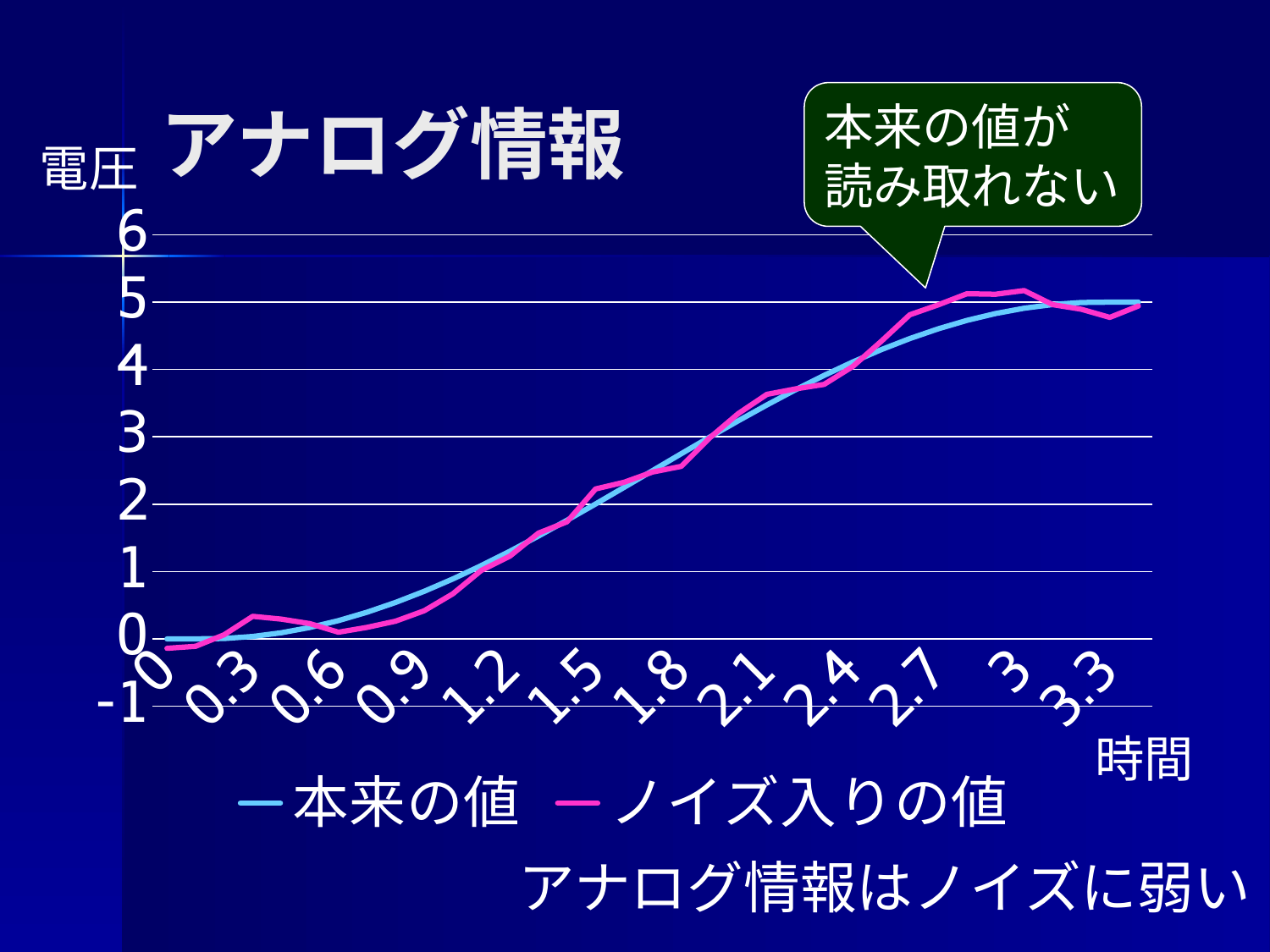

# アナログ情報
本来の値が
読み取れない
電圧

### Chart

| Category | 本来の値 | ノイズ入りの値 |
|---|---|---|
| 0 | 0.0 | -0.13905618200160275 |
| 0.1 | 0.0010659923962372808 | -0.10944062961036066 |
| 0.2 | 0.006262533489863387 | 0.0616738450665858 |
| 0.30000000000000004 | 0.03637567502884931 | 0.335522730803831 |
| 0.4 | 0.09110453645701666 | 0.2941209121182444 |
| 0.5 | 0.16990228508193317 | 0.22737636011340667 |
| 0.6 | 0.27198159984641057 | 0.09962884138919215 |
| 0.7 | 0.39632253798025774 | 0.171542401103276 |
| 0.79999999999999993 | 0.54168272593129 | 0.2634327266087646 |
| 0.89999999999999991 | 0.7066097727511913 | 0.41796611620941015 |
| 0.99999999999999989 | 0.8894557819057705 | 0.6686573365795185 |
| 1.0999999999999999 | 1.0883938165124096 | 1.0170751103043238 |
| 1.2 | 1.3014361534894903 | 1.2286084594699083 |
| 1.3 | 1.5264541442283714 | 1.570464718777505 |
| 1.4000000000000001 | 1.7611994833466487 | 1.737597019008382 |
| 1.5000000000000002 | 2.0033266730123445 | 2.226441704283755 |
| 1.6000000000000003 | 2.250416458382927 | 2.3259018465081995 |
| 1.7000000000000004 | 2.5 | 2.478075226285425 |
| 1.8000000000000005 | 2.74958354161707 | 2.56198613771826 |
| 1.9000000000000006 | 2.996673326987653 | 2.9864004315208335 |
| 2.0000000000000004 | 3.238800516653349 | 3.3466005205343476 |
| 2.1000000000000005 | 3.4735458557716266 | 3.6308992794250763 |
| 2.2000000000000006 | 3.6985638465105075 | 3.7115832174584638 |
| 2.3000000000000007 | 3.9116061834875886 | 3.7785057930389936 |
| 2.4000000000000008 | 4.110544218094228 | 4.042837939083684 |
| 2.5000000000000009 | 4.293390227248807 | 4.417661503054806 |
| 2.600000000000001 | 4.458317274068708 | 4.811130336471277 |
| 2.7000000000000011 | 4.603677462019741 | 4.960047201622837 |
| 2.8000000000000012 | 4.728018400153588 | 5.123773233861085 |
| 2.9000000000000012 | 4.8300977149180655 | 5.11612466435429 |
| 3.0000000000000013 | 4.908895463542983 | 5.170819175344984 |
| 3.1000000000000014 | 4.963624324971151 | 4.962196848421984 |
| 3.2000000000000015 | 4.993737466510137 | 4.893825102875827 |
| 3.3000000000000016 | 4.998934007603763 | 4.7727286318289055 |
| 3.4 | 5.0 | 4.942100050552286 |
時間
アナログ情報はノイズに弱い